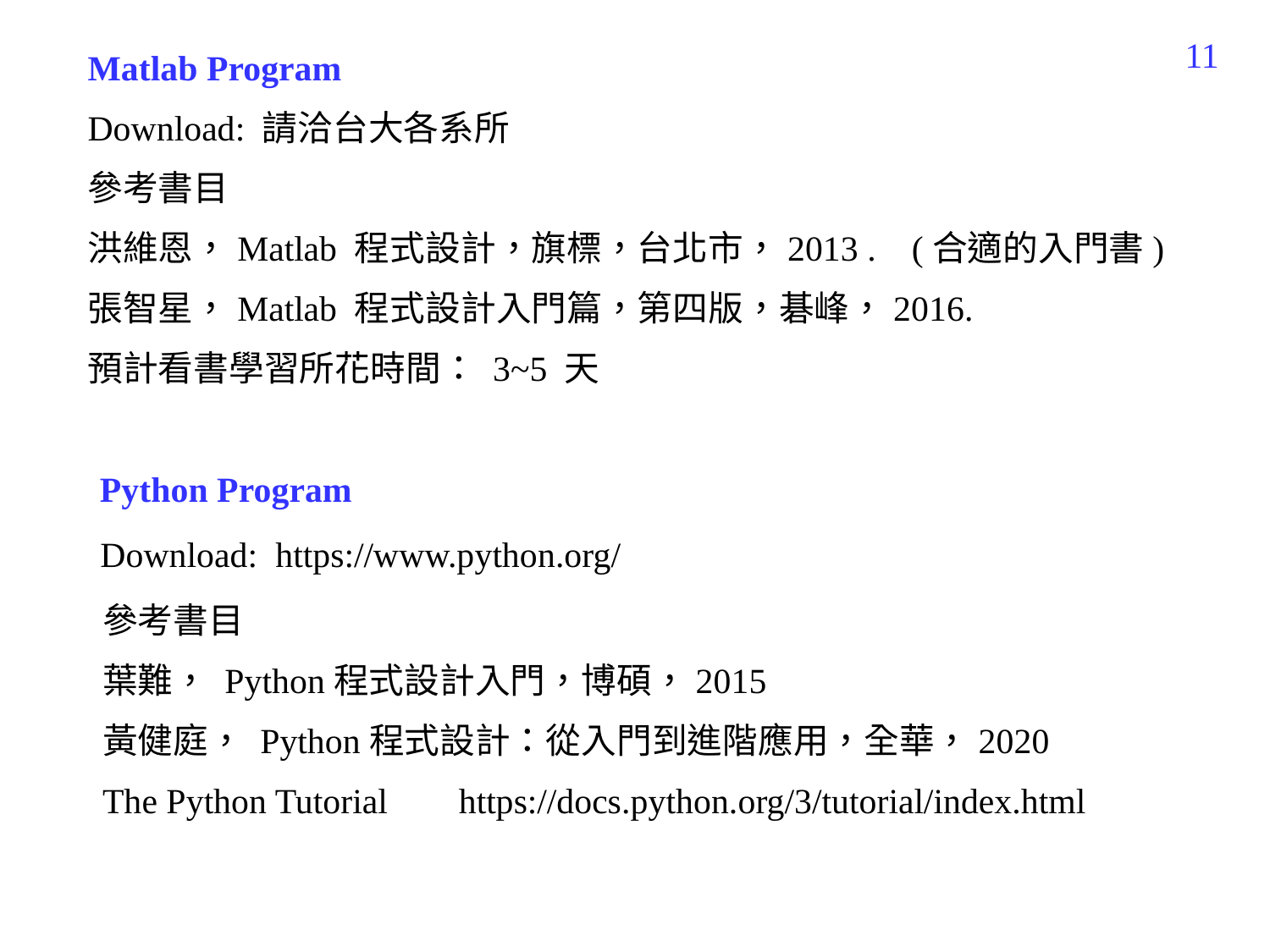

11
Matlab Program
Download: 請洽台大各系所
參考書目
洪維恩，Matlab 程式設計，旗標，台北市，2013 .    (合適的入門書)
張智星，Matlab 程式設計入門篇，第四版，碁峰，2016.
預計看書學習所花時間： 3~5 天
Python Program
Download:  https://www.python.org/
參考書目
葉難， Python程式設計入門，博碩，2015
黃健庭， Python程式設計：從入門到進階應用，全華，2020
The Python Tutorial        https://docs.python.org/3/tutorial/index.html